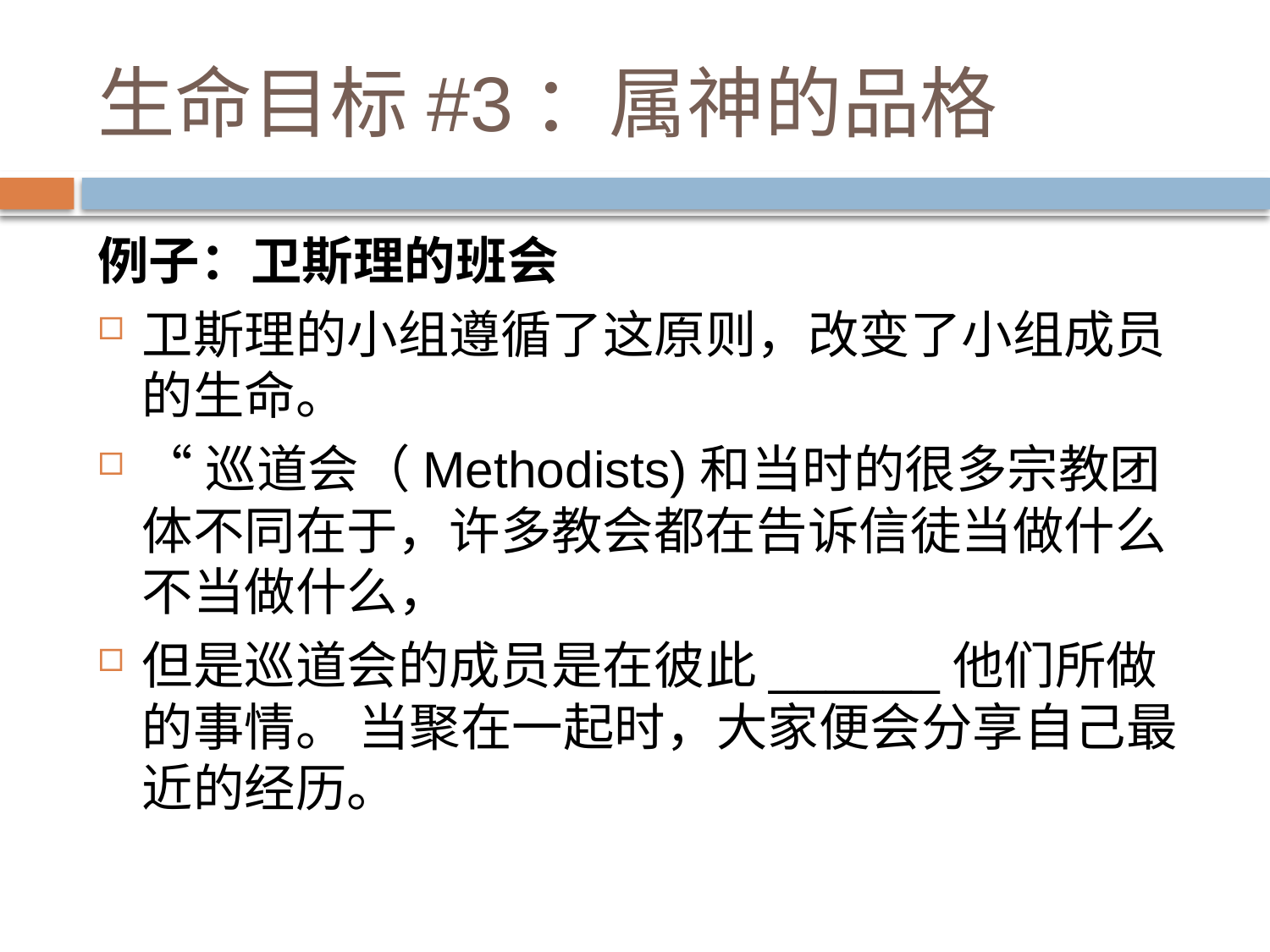

# 生命目标#3：属神的品格
例子：卫斯理的班会
卫斯理的小组遵循了这原则，改变了小组成员的生命。
“巡道会（Methodists)和当时的很多宗教团体不同在于，许多教会都在告诉信徒当做什么不当做什么，
但是巡道会的成员是在彼此______他们所做的事情。 当聚在一起时，大家便会分享自己最近的经历。